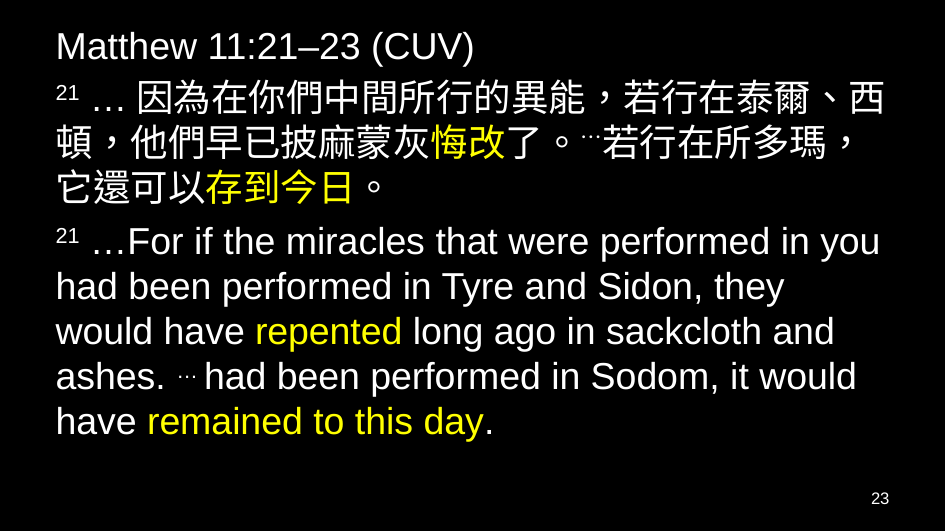

Matthew 11:21–23 (CUV)
21 …因為在你們中間所行的異能，若行在泰爾、西頓，他們早已披麻蒙灰悔改了。…若行在所多瑪，它還可以存到今日。
21 …For if the miracles that were performed in you had been performed in Tyre and Sidon, they would have repented long ago in sackcloth and ashes. … had been performed in Sodom, it would have remained to this day.

23